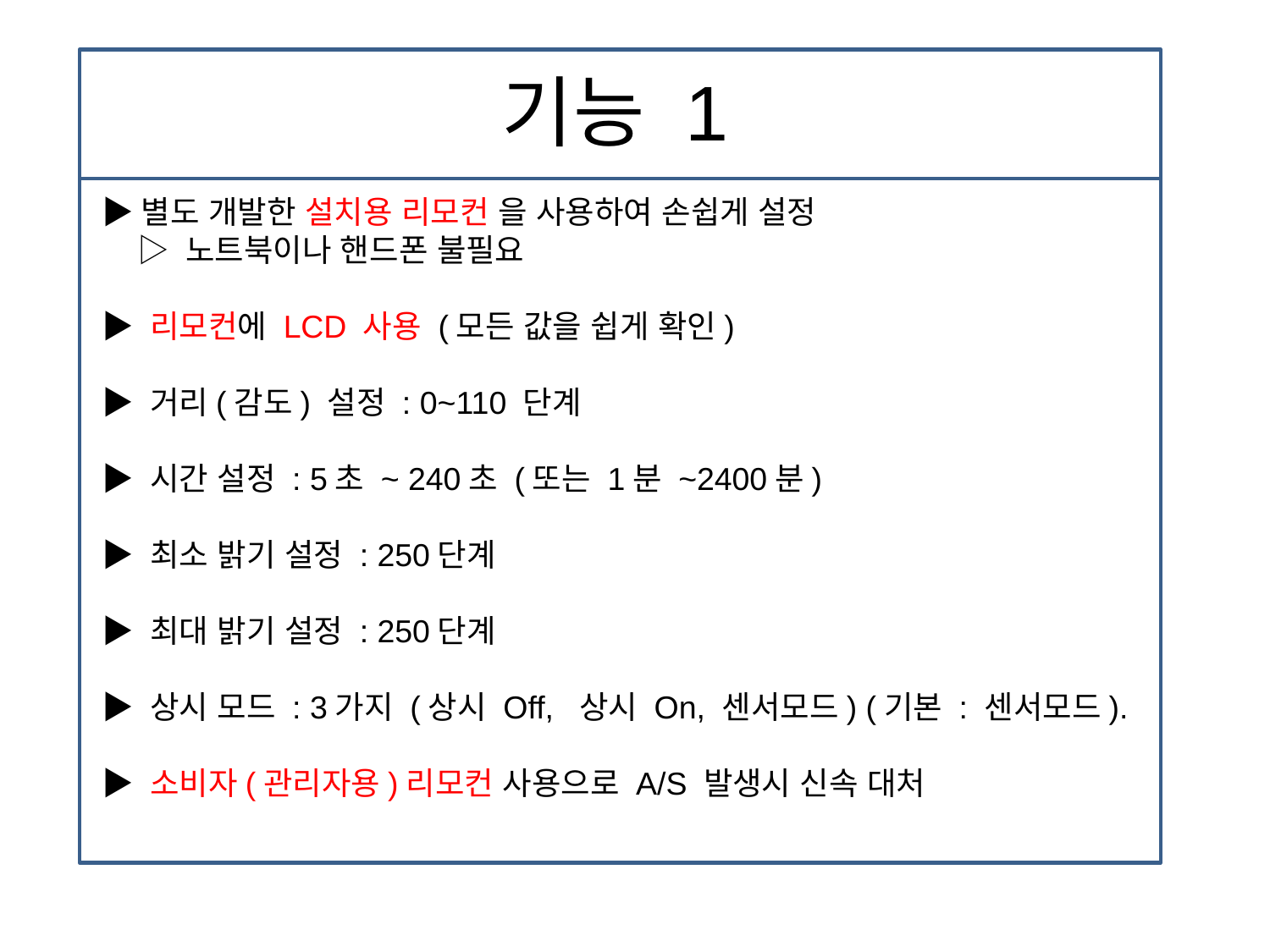

# 기능 1

▶별도 개발한 설치용 리모컨 을 사용하여 손쉽게 설정
    ▷ 노트북이나 핸드폰 불필요

▶ 리모컨에 LCD 사용 (모든 값을 쉽게 확인)

▶ 거리(감도) 설정 : 0~110 단계

▶ 시간 설정 : 5초 ~ 240초 (또는 1분 ~2400분)

▶ 최소 밝기 설정 : 250단계

▶ 최대 밝기 설정 : 250단계

▶ 상시 모드 : 3가지 (상시 Off,  상시 On, 센서모드) (기본 : 센서모드).

▶ 소비자(관리자용)리모컨 사용으로 A/S 발생시 신속 대처